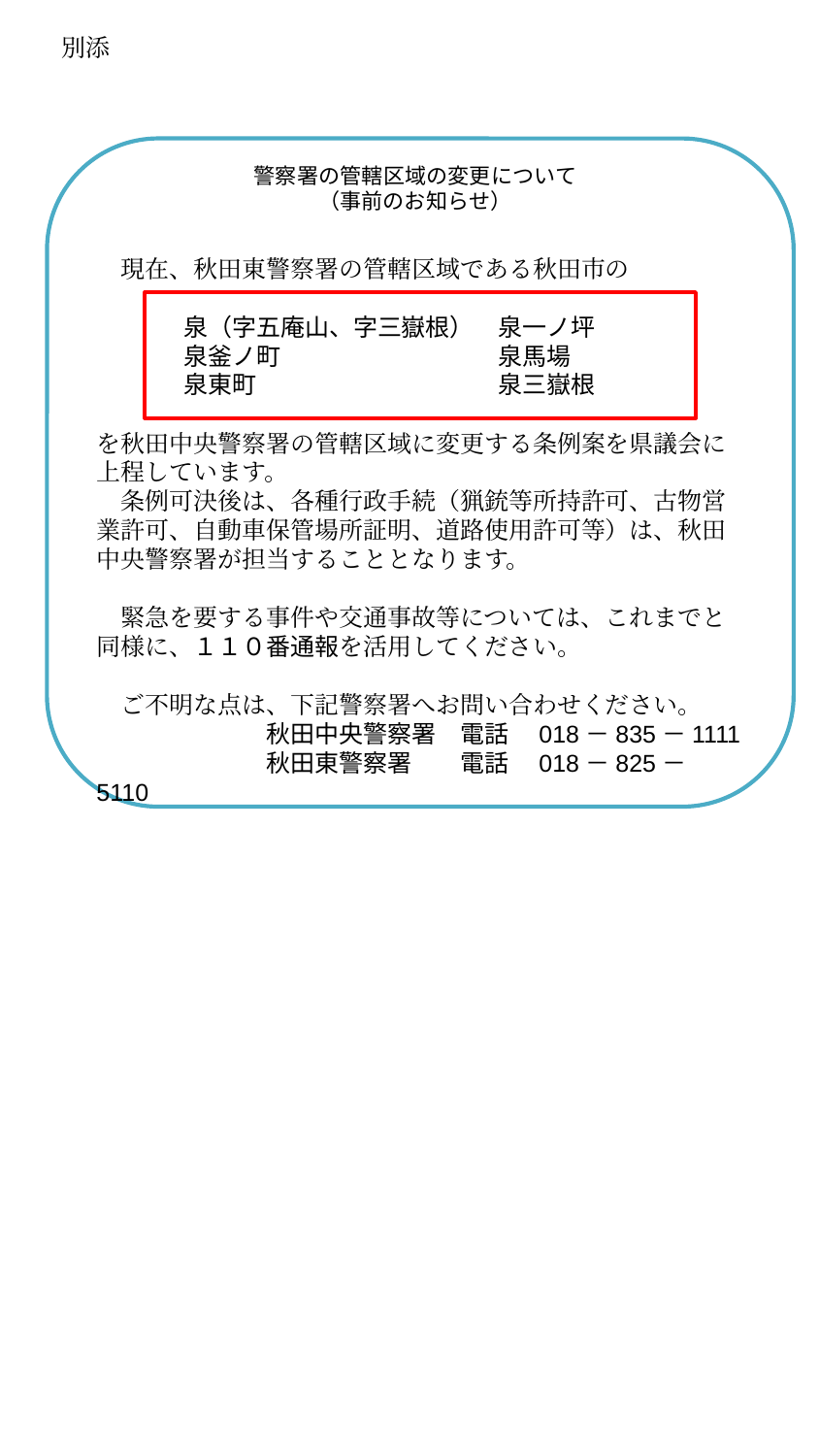

別添

# 警察署の管轄区域の変更について
（事前のお知らせ）
　現在、秋田東警察署の管轄区域である秋田市の

を秋田中央警察署の管轄区域に変更する条例案を県議会に上程しています。
　条例可決後は、各種行政手続（猟銃等所持許可、古物営業許可、自動車保管場所証明、道路使用許可等）は、秋田中央警察署が担当することとなります。

　緊急を要する事件や交通事故等については、これまでと同様に、１１０番通報を活用してください。

　ご不明な点は、下記警察署へお問い合わせください。
　　　　　　　秋田中央警察署　電話　018－835－1111
　　　　　　　秋田東警察署　　電話　018－825－5110
　泉（字五庵山、字三嶽根）　泉一ノ坪
　泉釜ノ町　　　　　　　　　泉馬場
　泉東町　　　　　　　　　　泉三嶽根